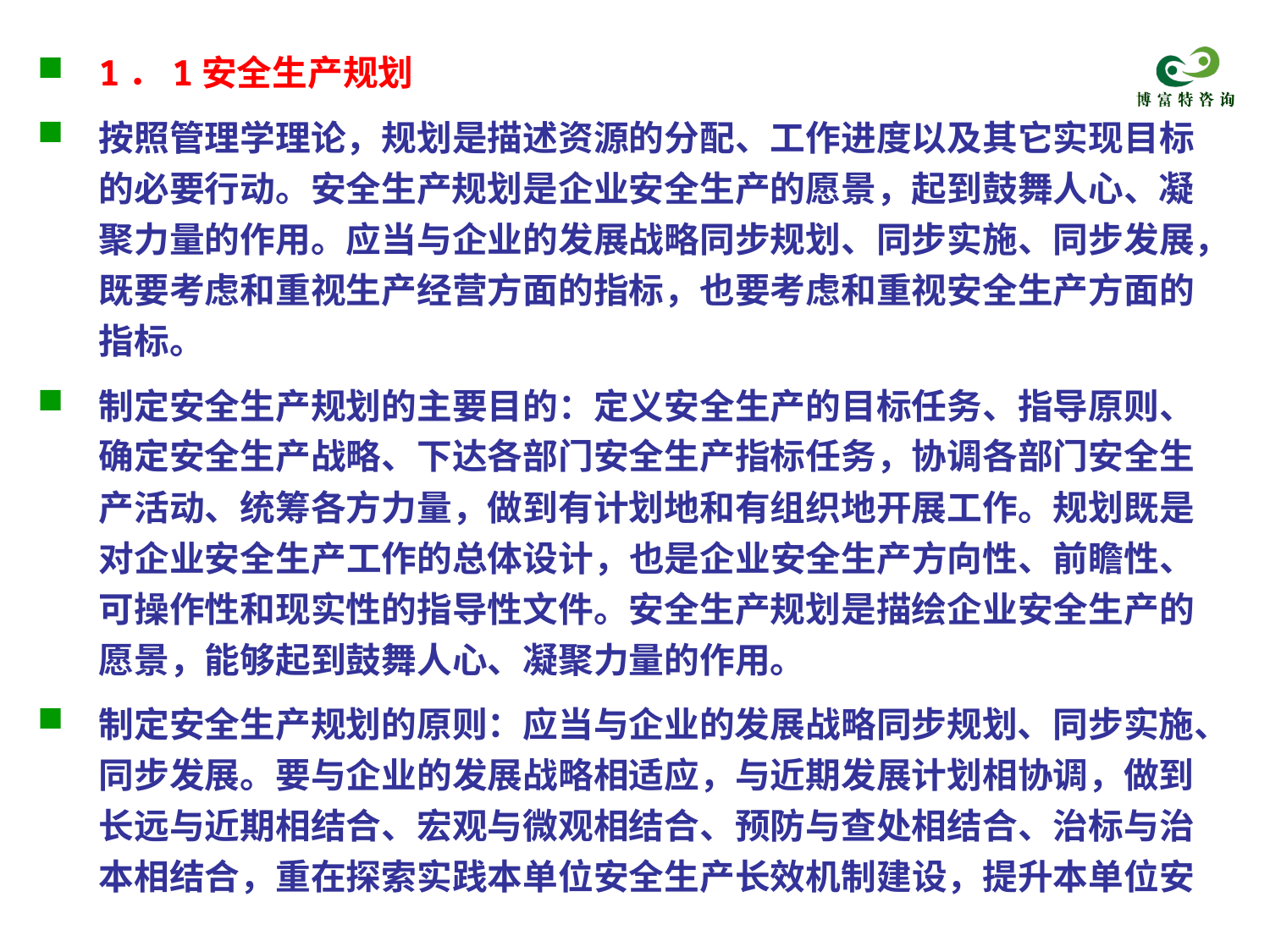

1．1安全生产规划
按照管理学理论，规划是描述资源的分配、工作进度以及其它实现目标的必要行动。安全生产规划是企业安全生产的愿景，起到鼓舞人心、凝聚力量的作用。应当与企业的发展战略同步规划、同步实施、同步发展，既要考虑和重视生产经营方面的指标，也要考虑和重视安全生产方面的指标。
制定安全生产规划的主要目的：定义安全生产的目标任务、指导原则、确定安全生产战略、下达各部门安全生产指标任务，协调各部门安全生产活动、统筹各方力量，做到有计划地和有组织地开展工作。规划既是对企业安全生产工作的总体设计，也是企业安全生产方向性、前瞻性、可操作性和现实性的指导性文件。安全生产规划是描绘企业安全生产的愿景，能够起到鼓舞人心、凝聚力量的作用。
制定安全生产规划的原则：应当与企业的发展战略同步规划、同步实施、同步发展。要与企业的发展战略相适应，与近期发展计划相协调，做到长远与近期相结合、宏观与微观相结合、预防与查处相结合、治标与治本相结合，重在探索实践本单位安全生产长效机制建设，提升本单位安